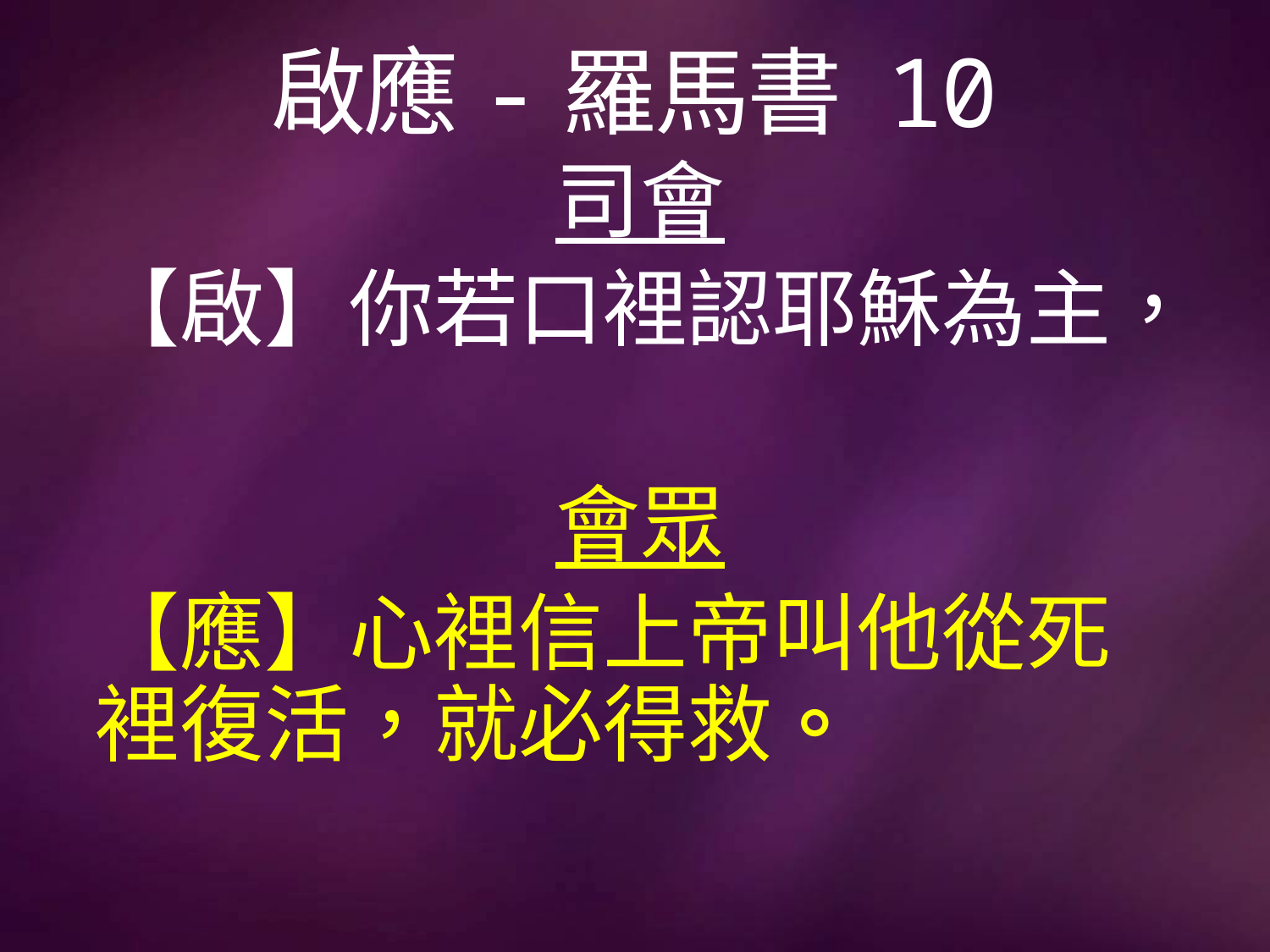

# 啟應-羅馬書 10
司會
【啟】你若口裡認耶穌為主，

會眾
【應】心裡信上帝叫他從死裡復活，就必得救。